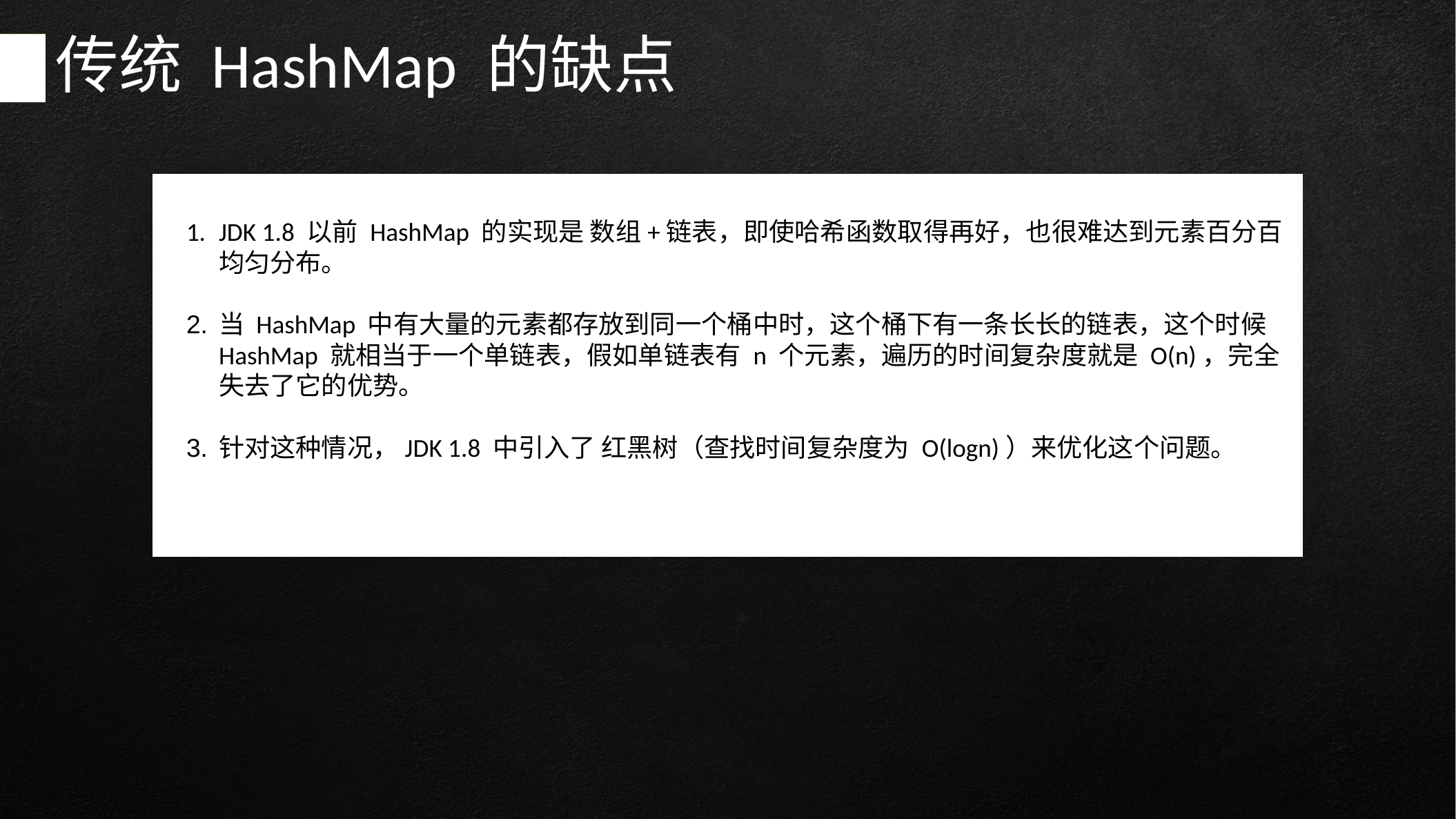

# 传统 HashMap 的缺点

JDK 1.8 以前 HashMap 的实现是 数组+链表，即使哈希函数取得再好，也很难达到元素百分百均匀分布。

当 HashMap 中有大量的元素都存放到同一个桶中时，这个桶下有一条长长的链表，这个时候 HashMap 就相当于一个单链表，假如单链表有 n 个元素，遍历的时间复杂度就是 O(n)，完全失去了它的优势。

针对这种情况，JDK 1.8 中引入了 红黑树（查找时间复杂度为 O(logn)）来优化这个问题。